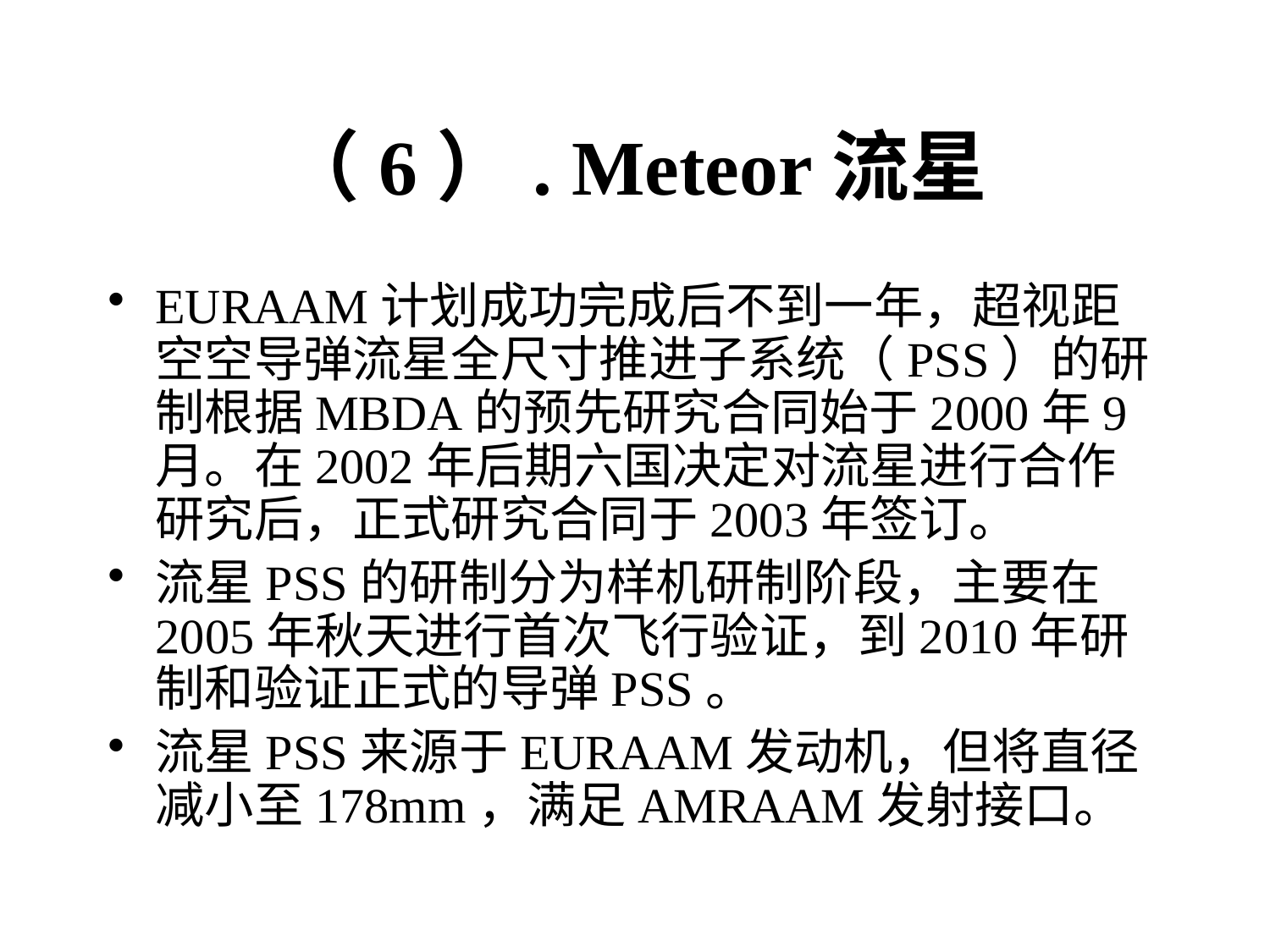

# （6）. Meteor流星
EURAAM计划成功完成后不到一年，超视距空空导弹流星全尺寸推进子系统（PSS）的研制根据MBDA的预先研究合同始于2000年9月。在2002年后期六国决定对流星进行合作研究后，正式研究合同于2003年签订。
流星PSS的研制分为样机研制阶段，主要在2005年秋天进行首次飞行验证，到2010年研制和验证正式的导弹PSS。
流星PSS来源于EURAAM发动机，但将直径减小至178mm，满足AMRAAM发射接口。